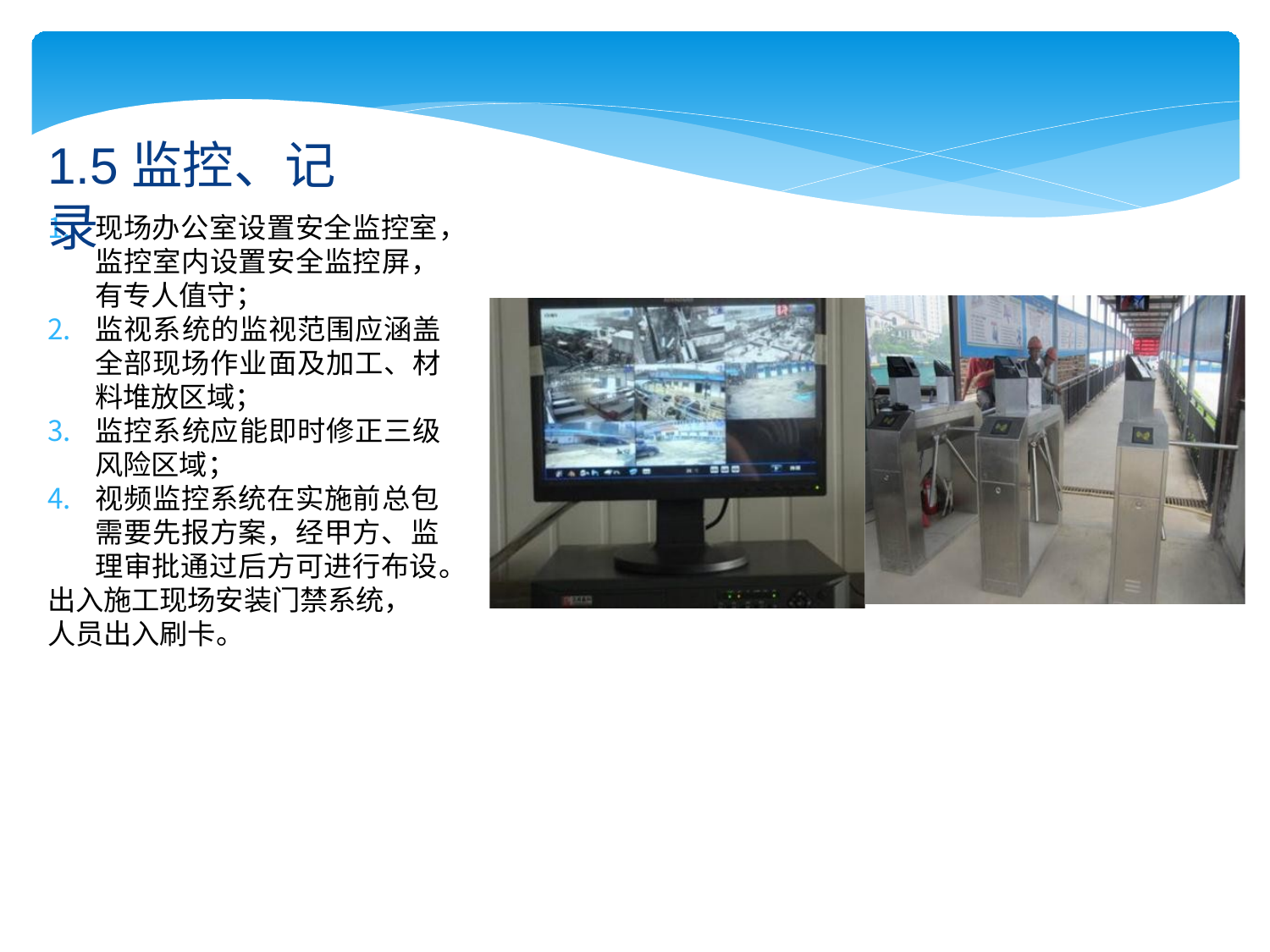

# 1.5监控、记录
现场办公室设置安全监控室， 监控室内设置安全监控屏，  有专人值守；
监视系统的监视范围应涵盖 全部现场作业面及加工、材 料堆放区域；
监控系统应能即时修正三级 风险区域；
视频监控系统在实施前总包 需要先报方案，经甲方、监 理审批通过后方可进行布设。
出入施工现场安装门禁系统， 人员出入刷卡。